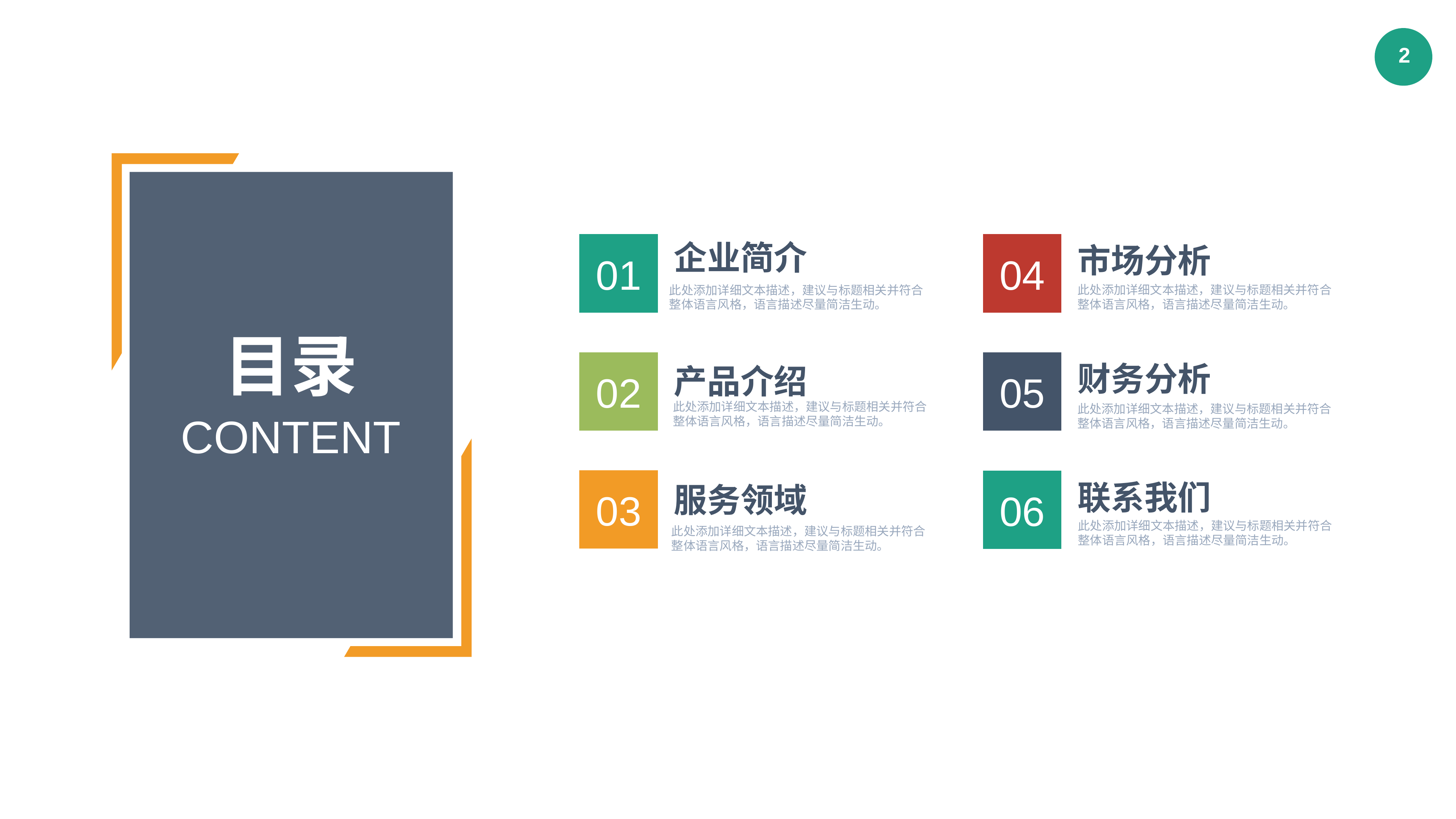

01
04
企业简介
市场分析
此处添加详细文本描述，建议与标题相关并符合整体语言风格，语言描述尽量简洁生动。
此处添加详细文本描述，建议与标题相关并符合整体语言风格，语言描述尽量简洁生动。
目录
05
02
财务分析
产品介绍
此处添加详细文本描述，建议与标题相关并符合整体语言风格，语言描述尽量简洁生动。
此处添加详细文本描述，建议与标题相关并符合整体语言风格，语言描述尽量简洁生动。
CONTENT

03
06
联系我们
服务领域
此处添加详细文本描述，建议与标题相关并符合整体语言风格，语言描述尽量简洁生动。
此处添加详细文本描述，建议与标题相关并符合整体语言风格，语言描述尽量简洁生动。